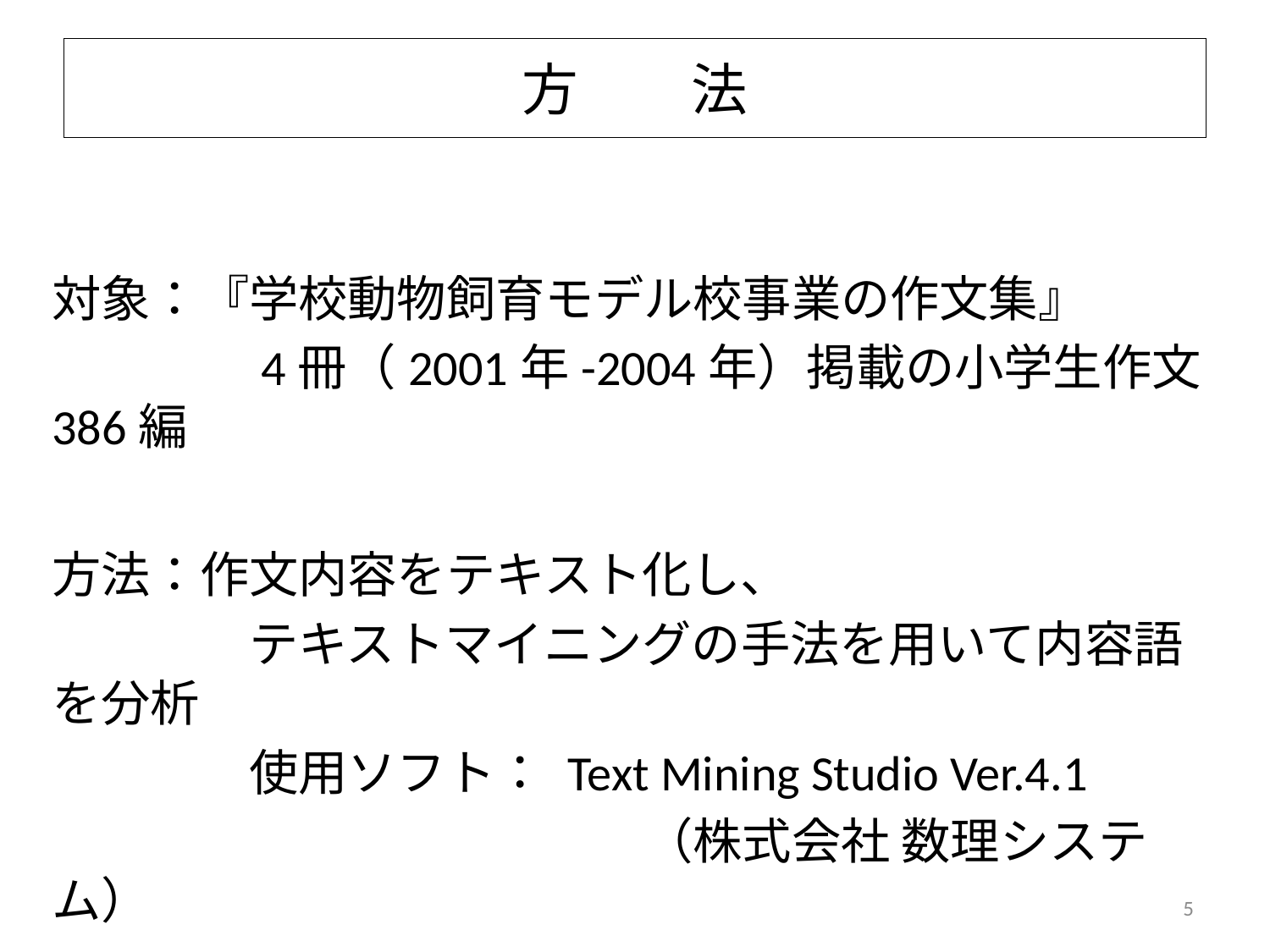

# 方　　法
対象：『学校動物飼育モデル校事業の作文集』
　　　　4冊（2001年-2004年）掲載の小学生作文386編

方法：作文内容をテキスト化し、
　　　　テキストマイニングの手法を用いて内容語を分析
　　　　使用ソフト： Text Mining Studio Ver.4.1
　　　　　　　　　　　　（株式会社 数理システム）
5